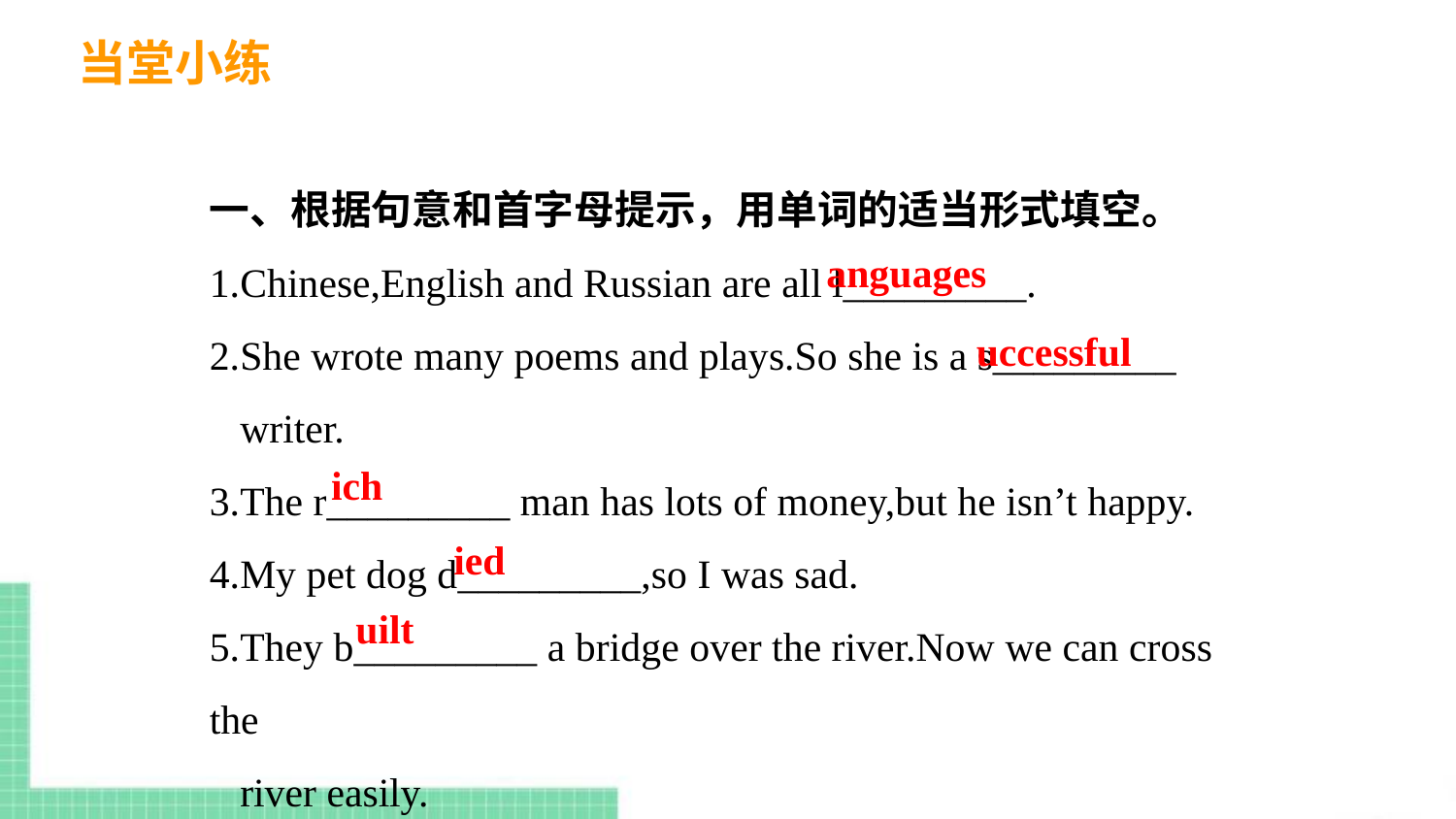

当堂小练
一、根据句意和首字母提示，用单词的适当形式填空。
1.Chinese,English and Russian are all l_________.
2.She wrote many poems and plays.So she is a s_________
   writer.
3.The r_________ man has lots of money,but he isn’t happy.
4.My pet dog d_________,so I was sad.
5.They b_________ a bridge over the river.Now we can cross the
   river easily.
anguages
uccessful
ich
ied
uilt